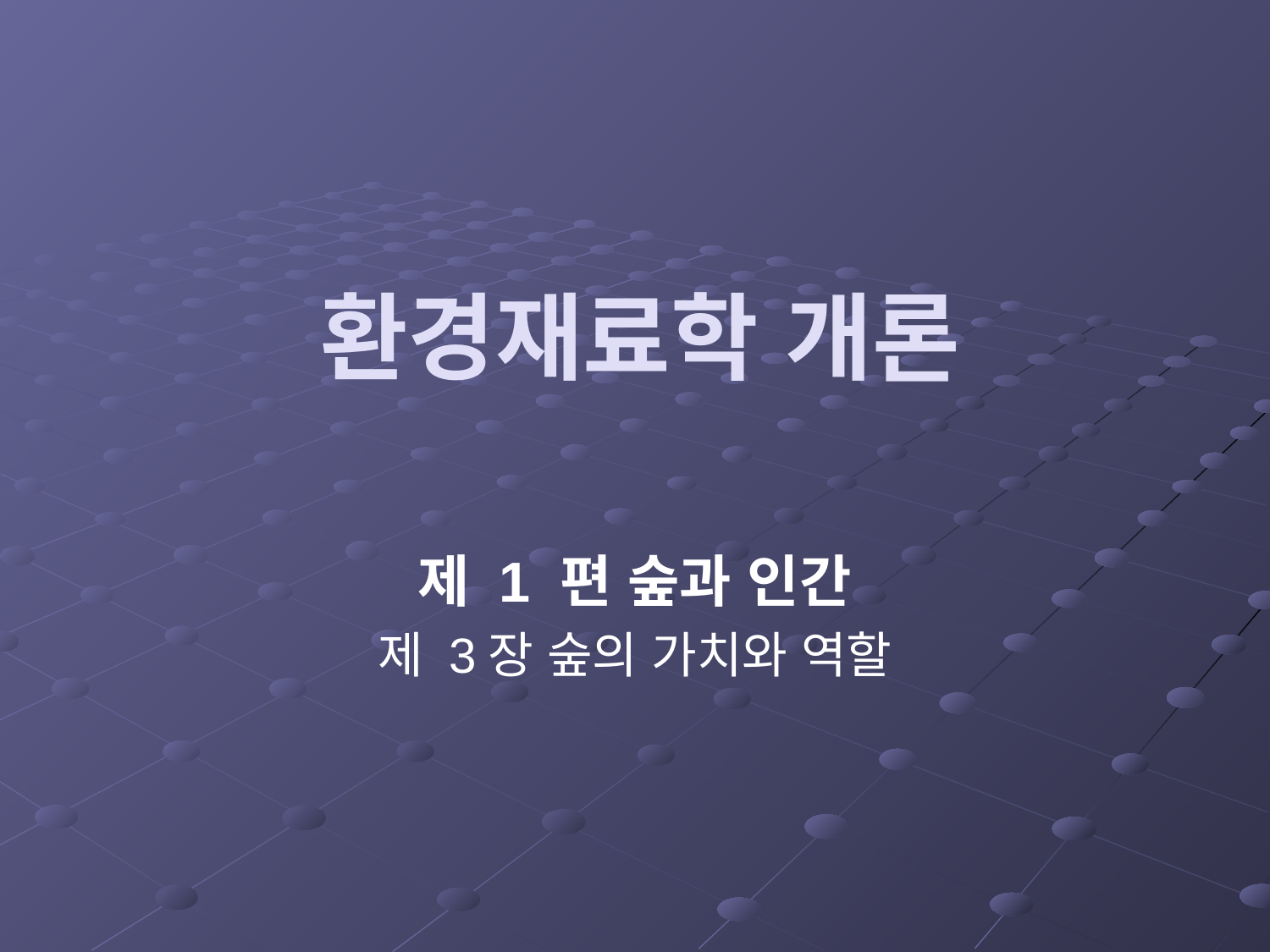

# 환경재료학 개론
제 1 편 숲과 인간
제 3장 숲의 가치와 역할